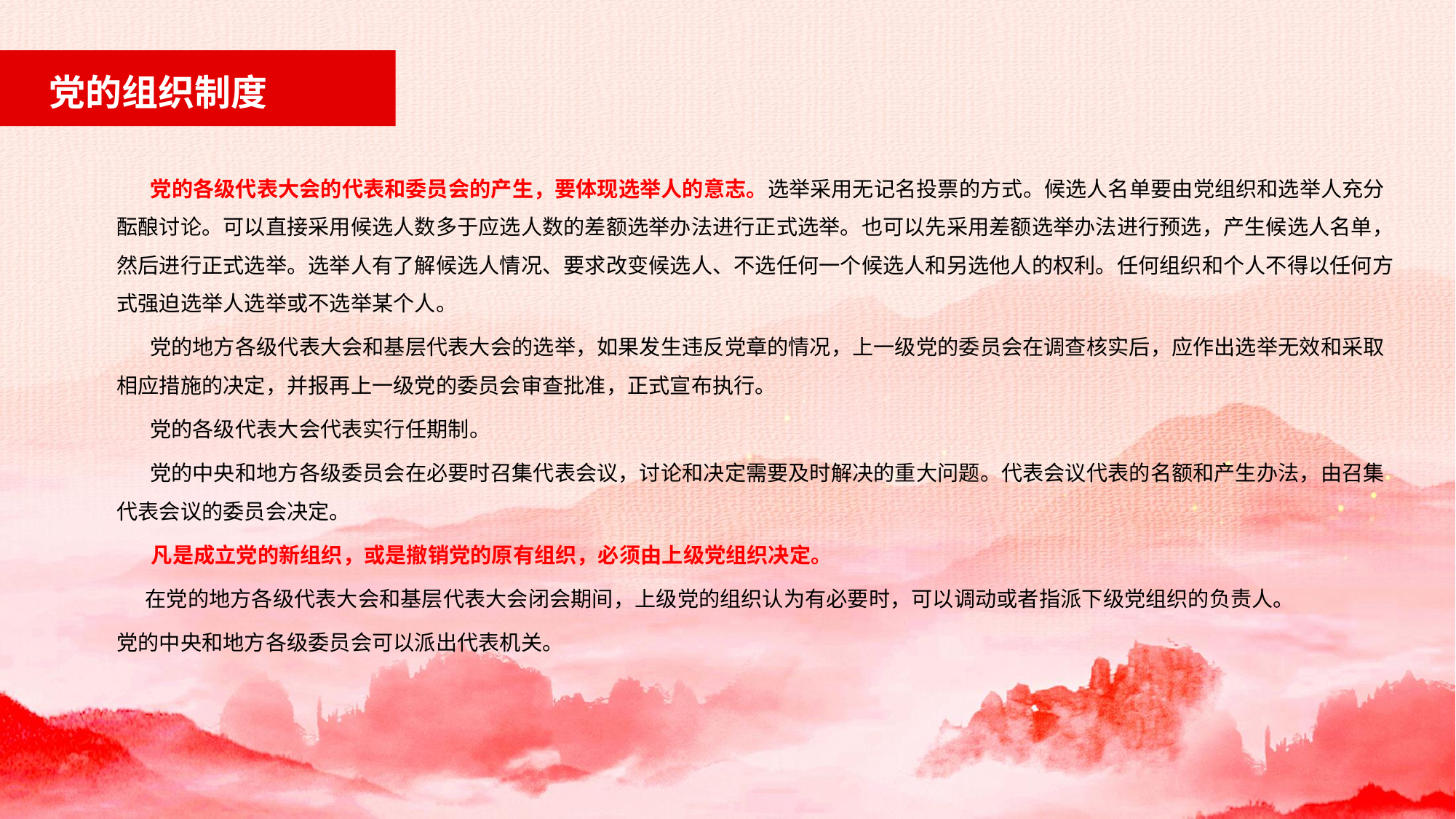

党的组织制度
      党的各级代表大会的代表和委员会的产生，要体现选举人的意志。选举采用无记名投票的方式。候选人名单要由党组织和选举人充分酝酿讨论。可以直接采用候选人数多于应选人数的差额选举办法进行正式选举。也可以先采用差额选举办法进行预选，产生候选人名单，然后进行正式选举。选举人有了解候选人情况、要求改变候选人、不选任何一个候选人和另选他人的权利。任何组织和个人不得以任何方式强迫选举人选举或不选举某个人。
      党的地方各级代表大会和基层代表大会的选举，如果发生违反党章的情况，上一级党的委员会在调查核实后，应作出选举无效和采取相应措施的决定，并报再上一级党的委员会审查批准，正式宣布执行。
      党的各级代表大会代表实行任期制。
      党的中央和地方各级委员会在必要时召集代表会议，讨论和决定需要及时解决的重大问题。代表会议代表的名额和产生办法，由召集代表会议的委员会决定。
      凡是成立党的新组织，或是撤销党的原有组织，必须由上级党组织决定。
     在党的地方各级代表大会和基层代表大会闭会期间，上级党的组织认为有必要时，可以调动或者指派下级党组织的负责人。
党的中央和地方各级委员会可以派出代表机关。